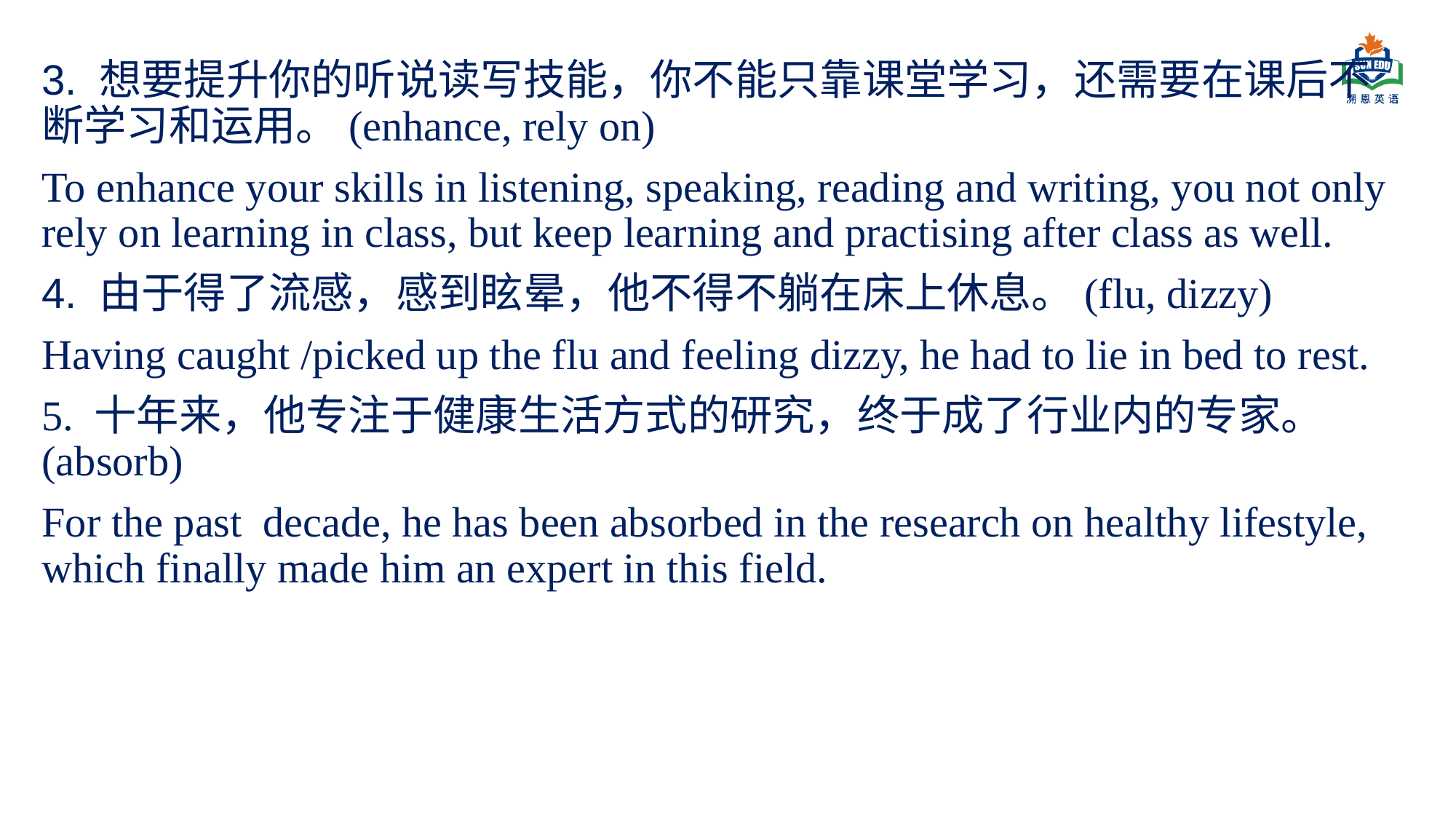

3. 想要提升你的听说读写技能，你不能只靠课堂学习，还需要在课后不断学习和运用。(enhance, rely on)
To enhance your skills in listening, speaking, reading and writing, you not only rely on learning in class, but keep learning and practising after class as well.
4. 由于得了流感，感到眩晕，他不得不躺在床上休息。(flu, dizzy)
Having caught /picked up the flu and feeling dizzy, he had to lie in bed to rest.
5. 十年来，他专注于健康生活方式的研究，终于成了行业内的专家。(absorb)
For the past  decade, he has been absorbed in the research on healthy lifestyle, which finally made him an expert in this field.